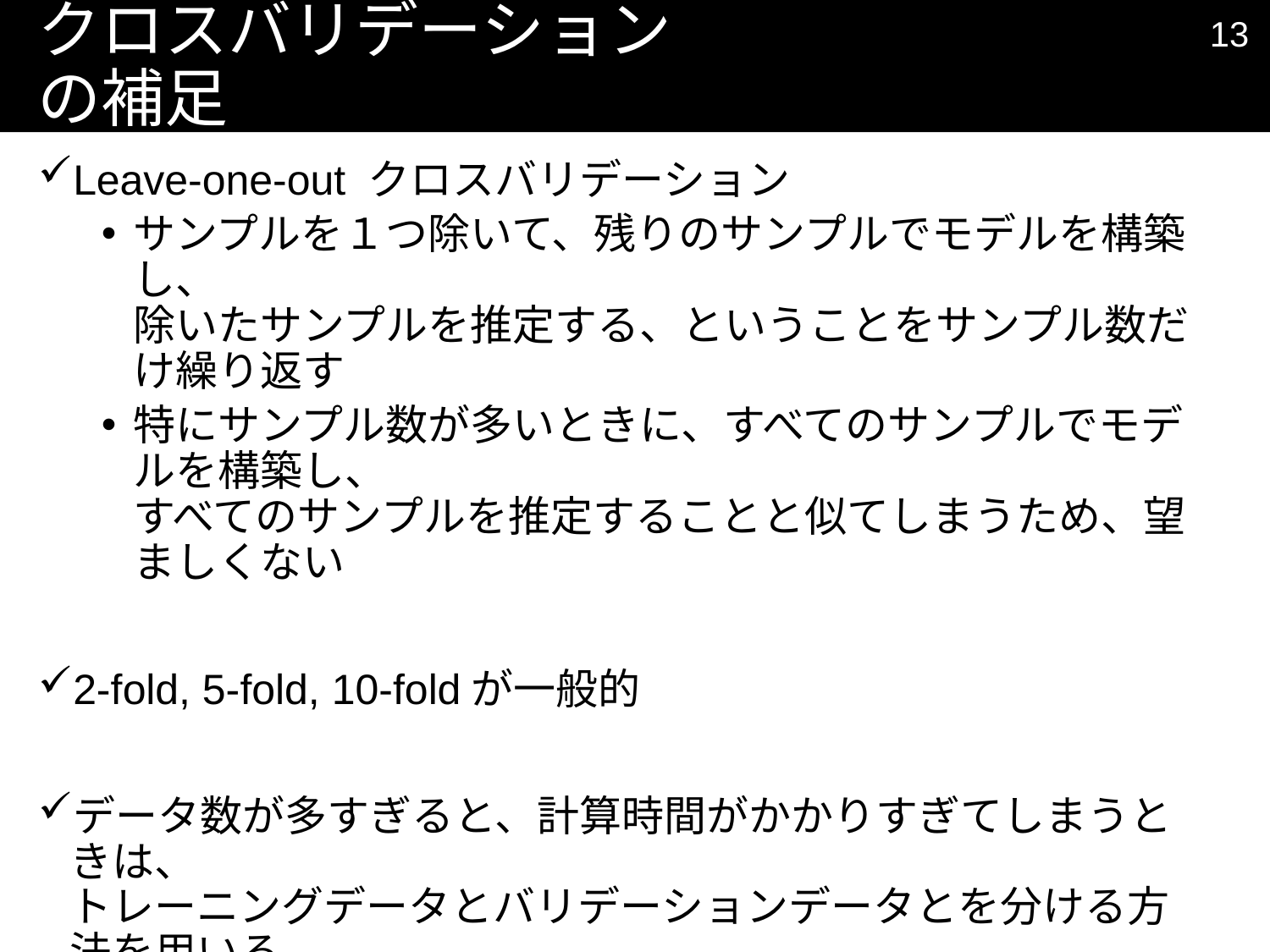

13
# クロスバリデーションの補足
Leave-one-out クロスバリデーション
サンプルを１つ除いて、残りのサンプルでモデルを構築し、
除いたサンプルを推定する、ということをサンプル数だけ繰り返す
特にサンプル数が多いときに、すべてのサンプルでモデルを構築し、
すべてのサンプルを推定することと似てしまうため、望ましくない

2-fold, 5-fold, 10-foldが一般的

データ数が多すぎると、計算時間がかかりすぎてしまうときは、
トレーニングデータとバリデーションデータとを分ける方法を用いる